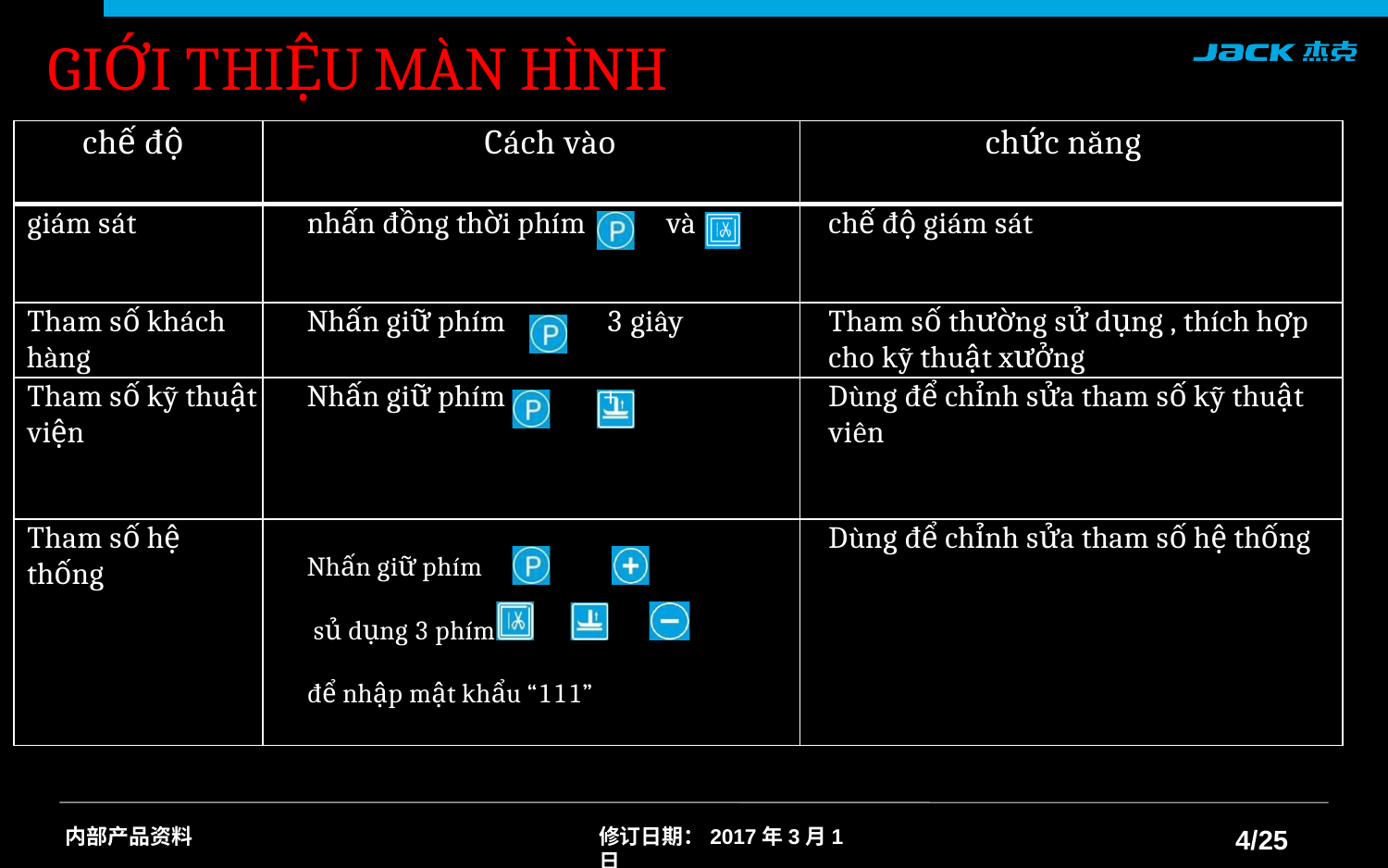

GIỚI THIỆU MÀN HÌNH
| chế độ | Cách vào | chức năng |
| --- | --- | --- |
| giám sát | nhấn đồng thời phím và | chế độ giám sát |
| Tham số khách hàng | Nhấn giữ phím 3 giây | Tham số thường sử dụng , thích hợp cho kỹ thuật xưởng |
| Tham số kỹ thuật viện | Nhấn giữ phím + | Dùng để chỉnh sửa tham số kỹ thuật viên |
| Tham số hệ thống | Nhấn giữ phím và sủ dụng 3 phím để nhập mật khẩu “111” | Dùng để chỉnh sửa tham số hệ thống |

4/25
内部产品资料
修订日期：2017年3月1日